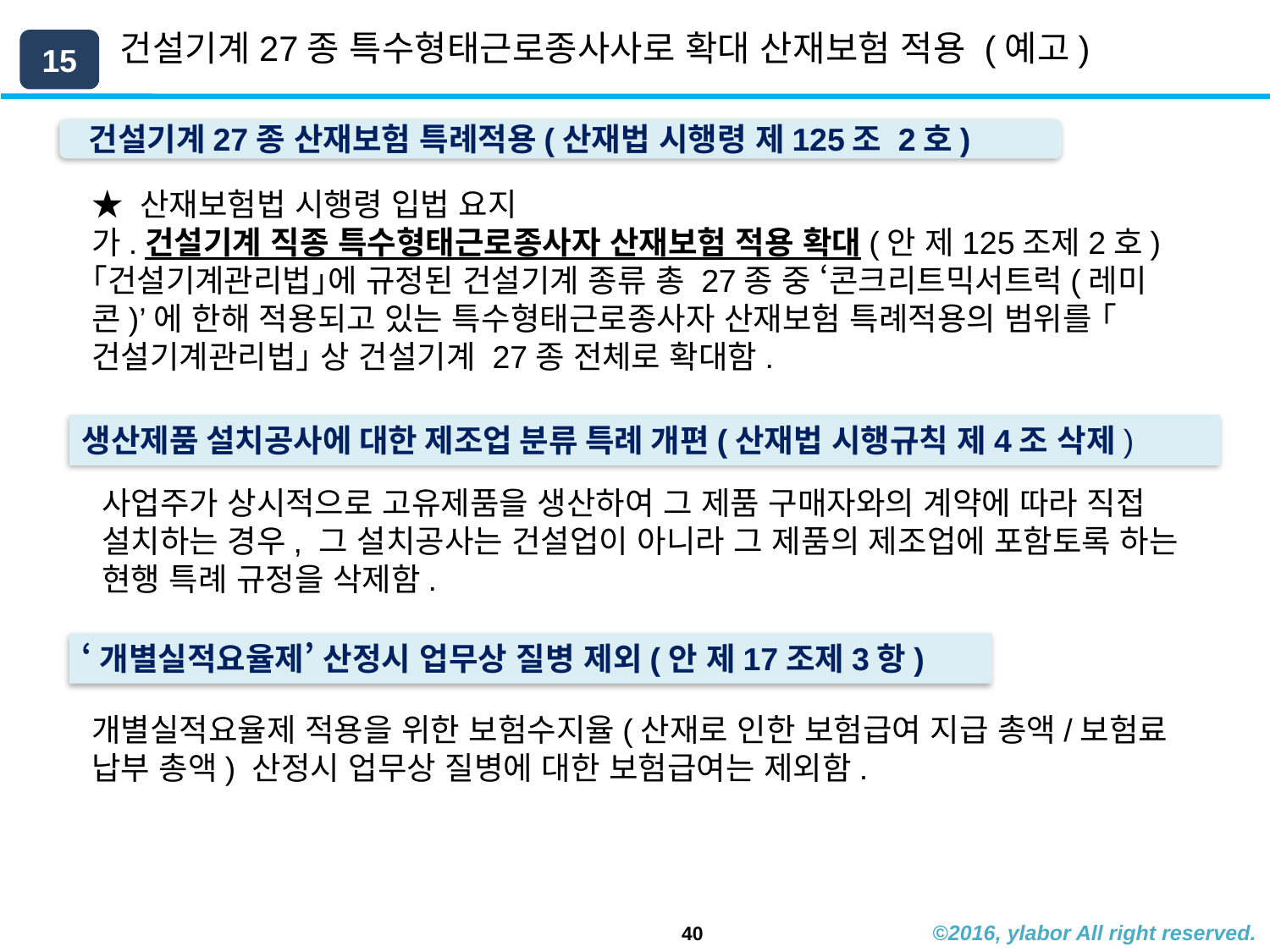

# 건설기계27종 특수형태근로종사사로 확대 산재보험 적용 (예고)
15
 건설기계27종 산재보험 특례적용(산재법 시행령 제125조 2호)
★ 산재보험법 시행령 입법 요지
가.건설기계 직종 특수형태근로종사자 산재보험 적용 확대(안 제125조제2호)
｢건설기계관리법｣에 규정된 건설기계 종류 총 27종 중 ‘콘크리트믹서트럭(레미콘)’에 한해 적용되고 있는 특수형태근로종사자 산재보험 특례적용의 범위를 ｢건설기계관리법｣ 상 건설기계 27종 전체로 확대함.
생산제품 설치공사에 대한 제조업 분류 특례 개편(산재법 시행규칙 제4조 삭제)
사업주가 상시적으로 고유제품을 생산하여 그 제품 구매자와의 계약에 따라 직접 설치하는 경우, 그 설치공사는 건설업이 아니라 그 제품의 제조업에 포함토록 하는 현행 특례 규정을 삭제함.
‘개별실적요율제’ 산정시 업무상 질병 제외(안 제17조제3항)
개별실적요율제 적용을 위한 보험수지율(산재로 인한 보험급여 지급 총액/보험료 납부 총액) 산정시 업무상 질병에 대한 보험급여는 제외함.
40